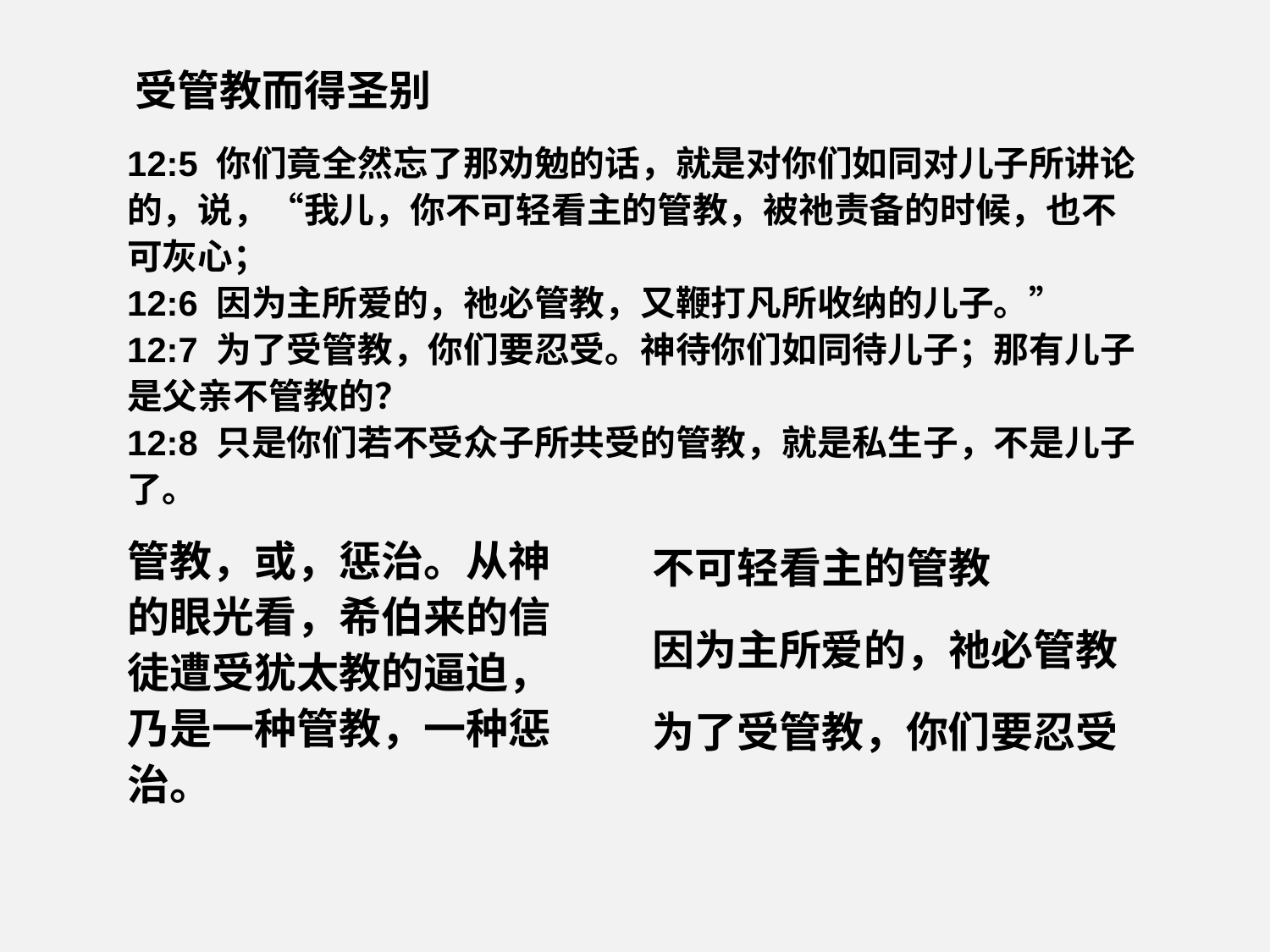

受管教而得圣别
12:5 你们竟全然忘了那劝勉的话，就是对你们如同对儿子所讲论的，说，“我儿，你不可轻看主的管教，被祂责备的时候，也不可灰心；
12:6 因为主所爱的，祂必管教，又鞭打凡所收纳的儿子。”
12:7 为了受管教，你们要忍受。神待你们如同待儿子；那有儿子是父亲不管教的？
12:8 只是你们若不受众子所共受的管教，就是私生子，不是儿子了。
管教，或，惩治。从神的眼光看，希伯来的信徒遭受犹太教的逼迫，乃是一种管教，一种惩治。
不可轻看主的管教
因为主所爱的，祂必管教
为了受管教，你们要忍受